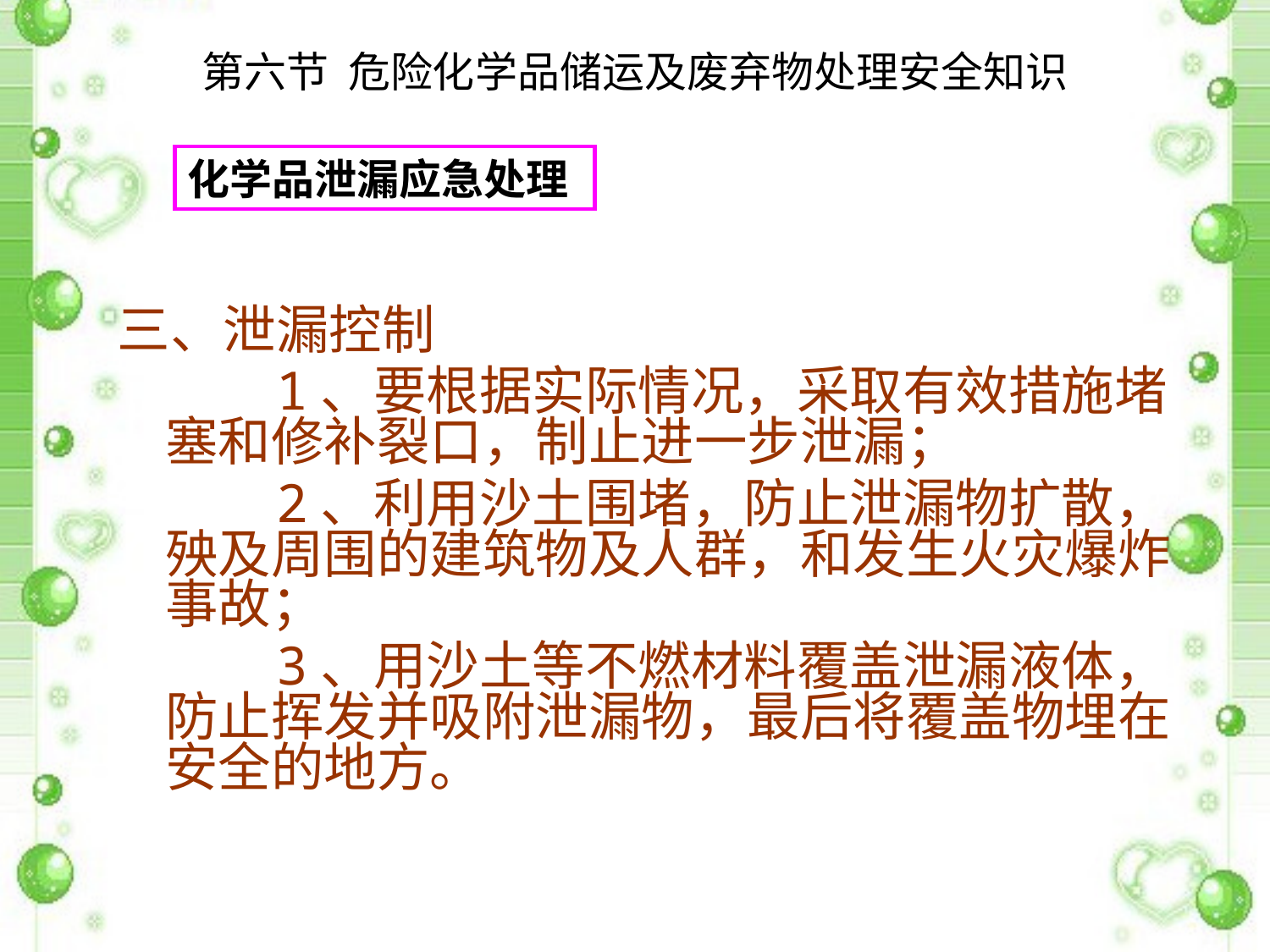

第六节  危险化学品储运及废弃物处理安全知识
化学品泄漏应急处理
三、泄漏控制
     1、要根据实际情况，采取有效措施堵塞和修补裂口，制止进一步泄漏；
     2、利用沙土围堵，防止泄漏物扩散，殃及周围的建筑物及人群，和发生火灾爆炸事故；
     3、用沙土等不燃材料覆盖泄漏液体，防止挥发并吸附泄漏物，最后将覆盖物埋在安全的地方。